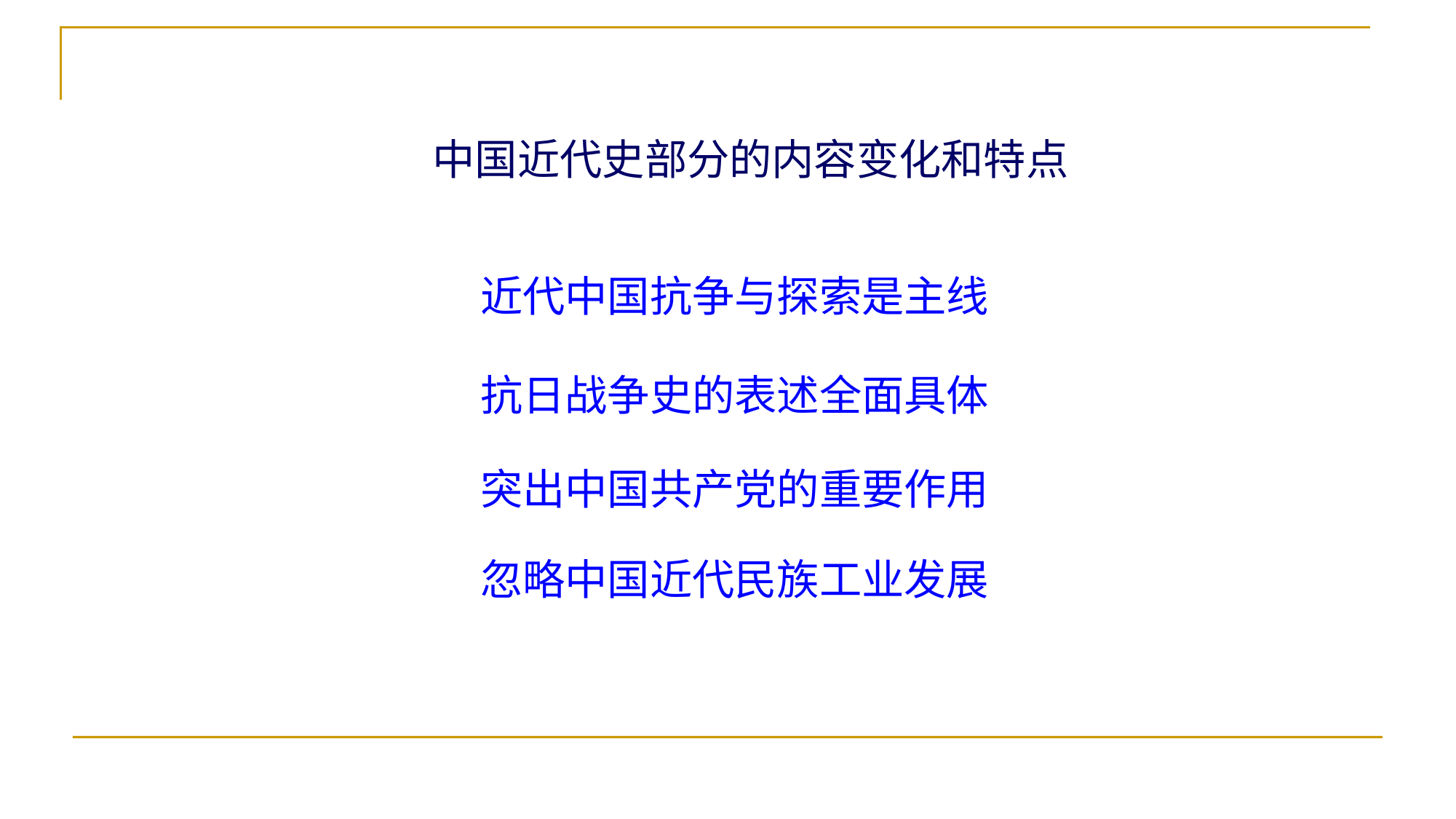

中国近代史部分的内容变化和特点
近代中国抗争与探索是主线
抗日战争史的表述全面具体
突出中国共产党的重要作用
忽略中国近代民族工业发展